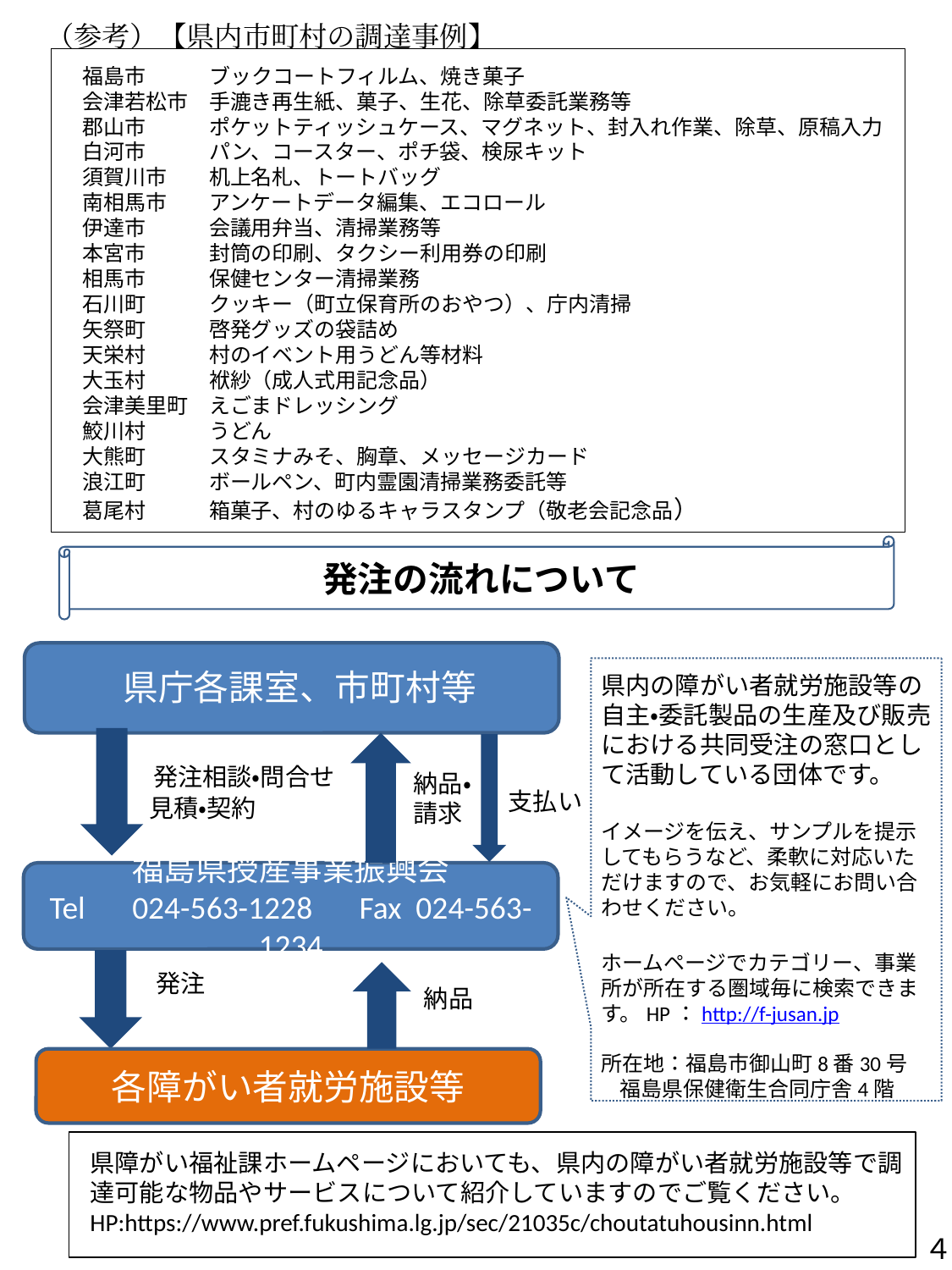

（参考）【県内市町村の調達事例】

　　福島市　　　ブックコートフィルム、焼き菓子
　　会津若松市　手漉き再生紙、菓子、生花、除草委託業務等
　　郡山市　　　ポケットティッシュケース、マグネット、封入れ作業、除草、原稿入力
　　白河市　　　パン、コースター、ポチ袋、検尿キット
　　須賀川市　　机上名札、トートバッグ
　　南相馬市　　アンケートデータ編集、エコロール
　　伊達市　　　会議用弁当、清掃業務等
　　本宮市　　　封筒の印刷、タクシー利用券の印刷
　　相馬市　　　保健センター清掃業務
　　石川町　　　クッキー（町立保育所のおやつ）、庁内清掃
　　矢祭町　　　啓発グッズの袋詰め
　　天栄村　　　村のイベント用うどん等材料
　　大玉村　　　袱紗（成人式用記念品）
　　会津美里町　えごまドレッシング
　　鮫川村　　　うどん
　　大熊町　　　スタミナみそ、胸章、メッセージカード
　　浪江町　　　ボールペン、町内霊園清掃業務委託等
　　葛尾村　　　箱菓子、村のゆるキャラスタンプ（敬老会記念品）

発注の流れについて

県庁各課室、市町村等

県内の障がい者就労施設等の自主・委託製品の生産及び販売における共同受注の窓口として活動している団体です。

イメージを伝え、サンプルを提示してもらうなど、柔軟に対応いただけますので、お気軽にお問い合わせください。

ホームページでカテゴリー、事業所が所在する圏域毎に検索できます。HP：http://f-jusan.jp

所在地：福島市御山町8番30号
   福島県保健衛生合同庁舎4階

発注相談・問合せ

納品・
請求

支払い

見積・契約
福島県授産事業振興会
Tel　024-563-1228　Fax  024-563-1234
発注

納品
各障がい者就労施設等

県障がい福祉課ホームページにおいても、県内の障がい者就労施設等で調達可能な物品やサービスについて紹介していますのでご覧ください。
HP:https://www.pref.fukushima.lg.jp/sec/21035c/choutatuhousinn.html
４